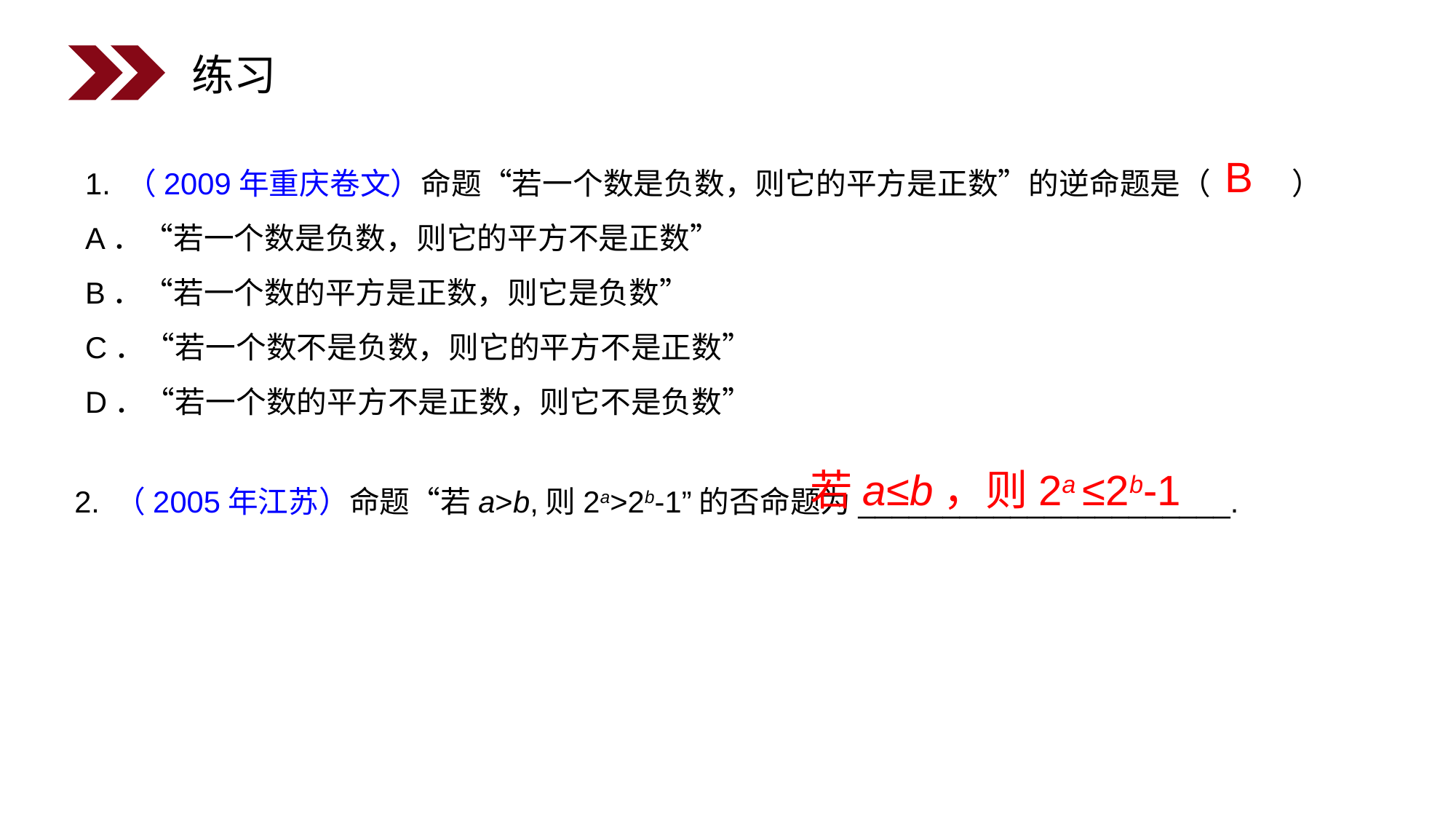

练习
1. （2009年重庆卷文）命题“若一个数是负数，则它的平方是正数”的逆命题是（            ）
A．“若一个数是负数，则它的平方不是正数”
B．“若一个数的平方是正数，则它是负数”
C．“若一个数不是负数，则它的平方不是正数”
D．“若一个数的平方不是正数，则它不是负数”

B
若a≤b，则2a ≤2b-1
2. （2005年江苏）命题“若a>b,则2a>2b-1”的否命题为______________________.